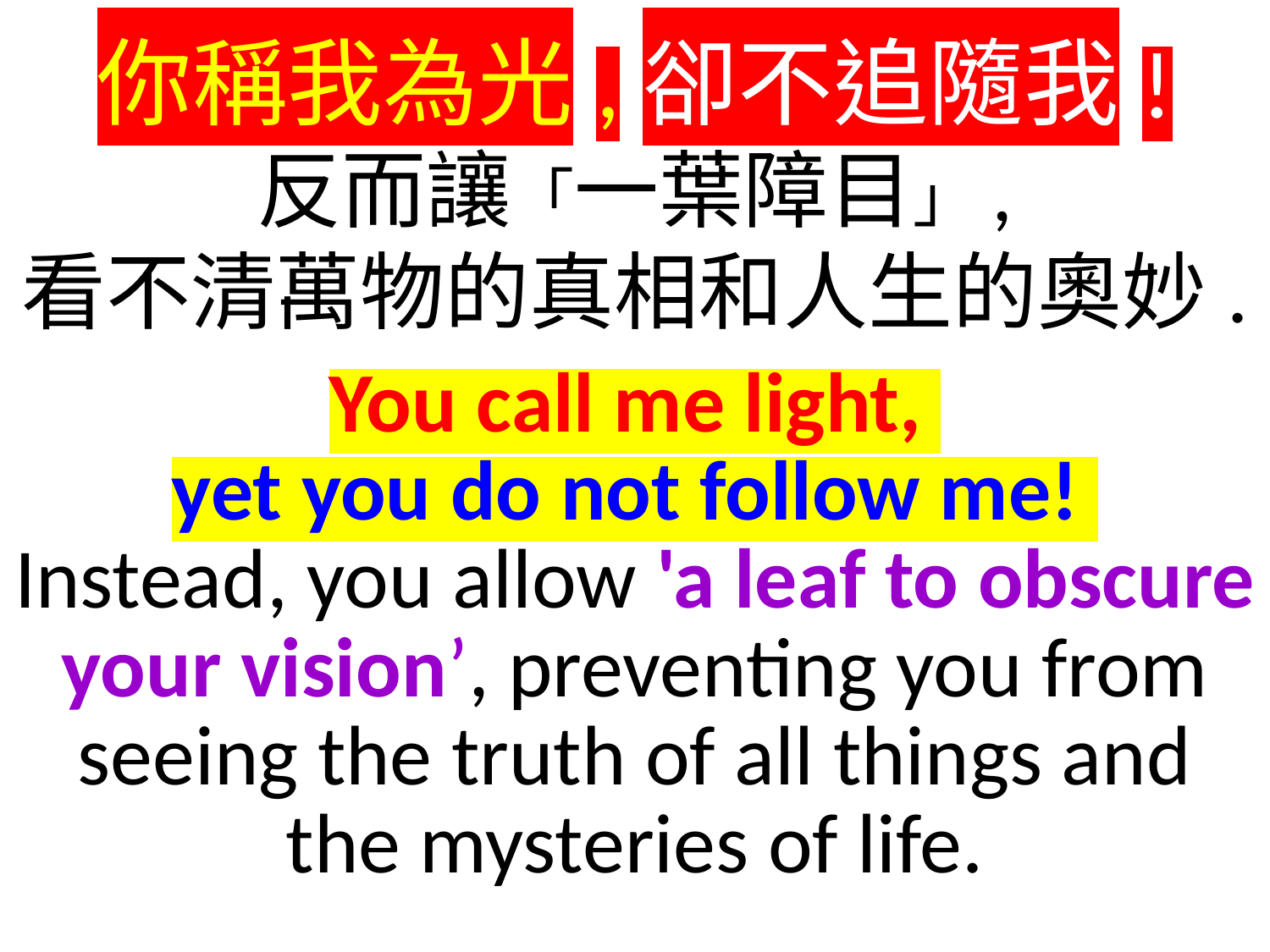

你稱我為光,卻不追隨我!
反而讓「一葉障目」,
看不清萬物的真相和人生的奧妙.
You call me light,
yet you do not follow me!
Instead, you allow 'a leaf to obscure your vision’, preventing you from seeing the truth of all things and the mysteries of life.